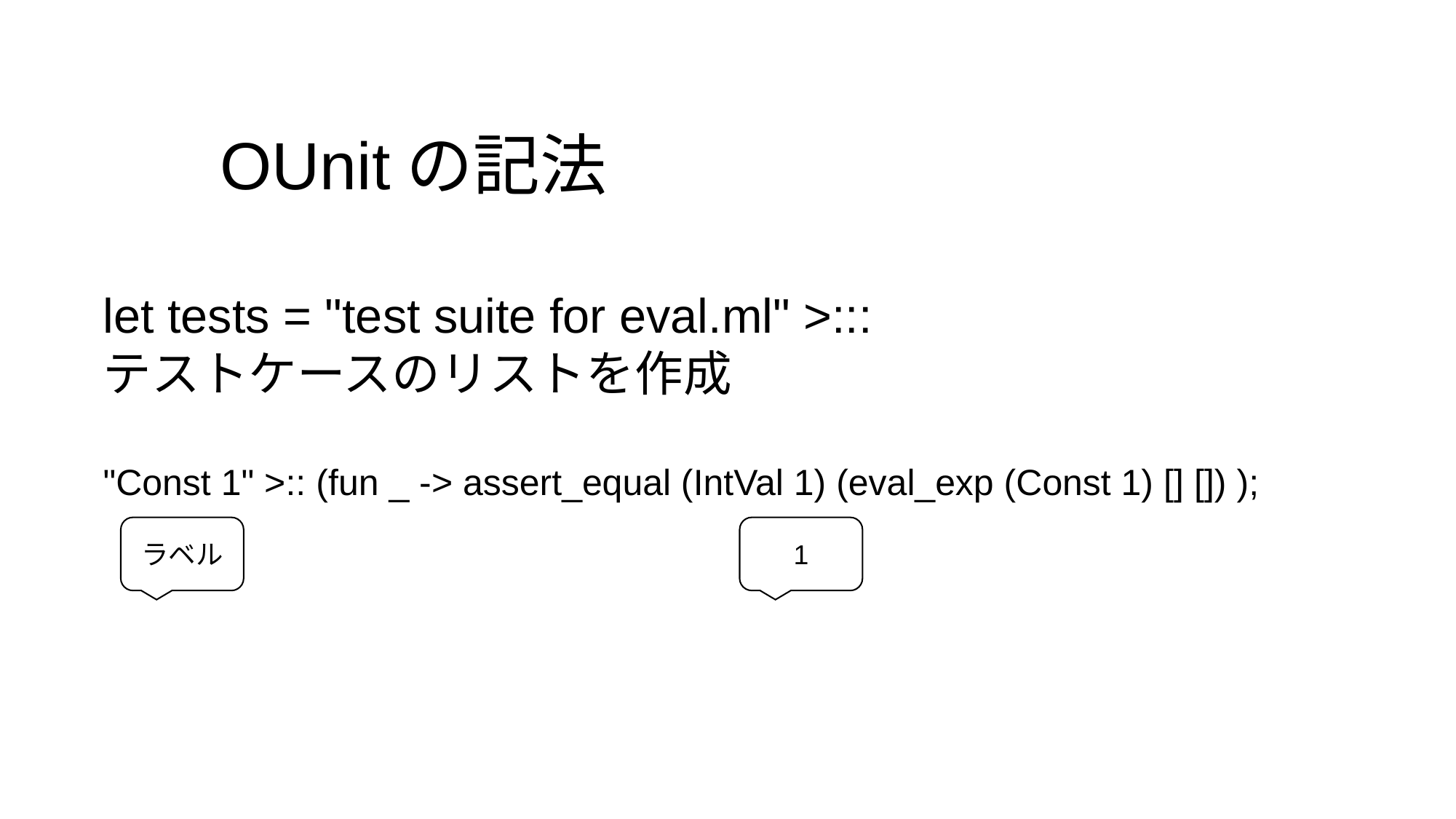

OUnitの記法
let tests = "test suite for eval.ml" >:::
テストケースのリストを作成

"Const 1" >:: (fun _ -> assert_equal (IntVal 1) (eval_exp (Const 1) [] []) );
ラベル
1